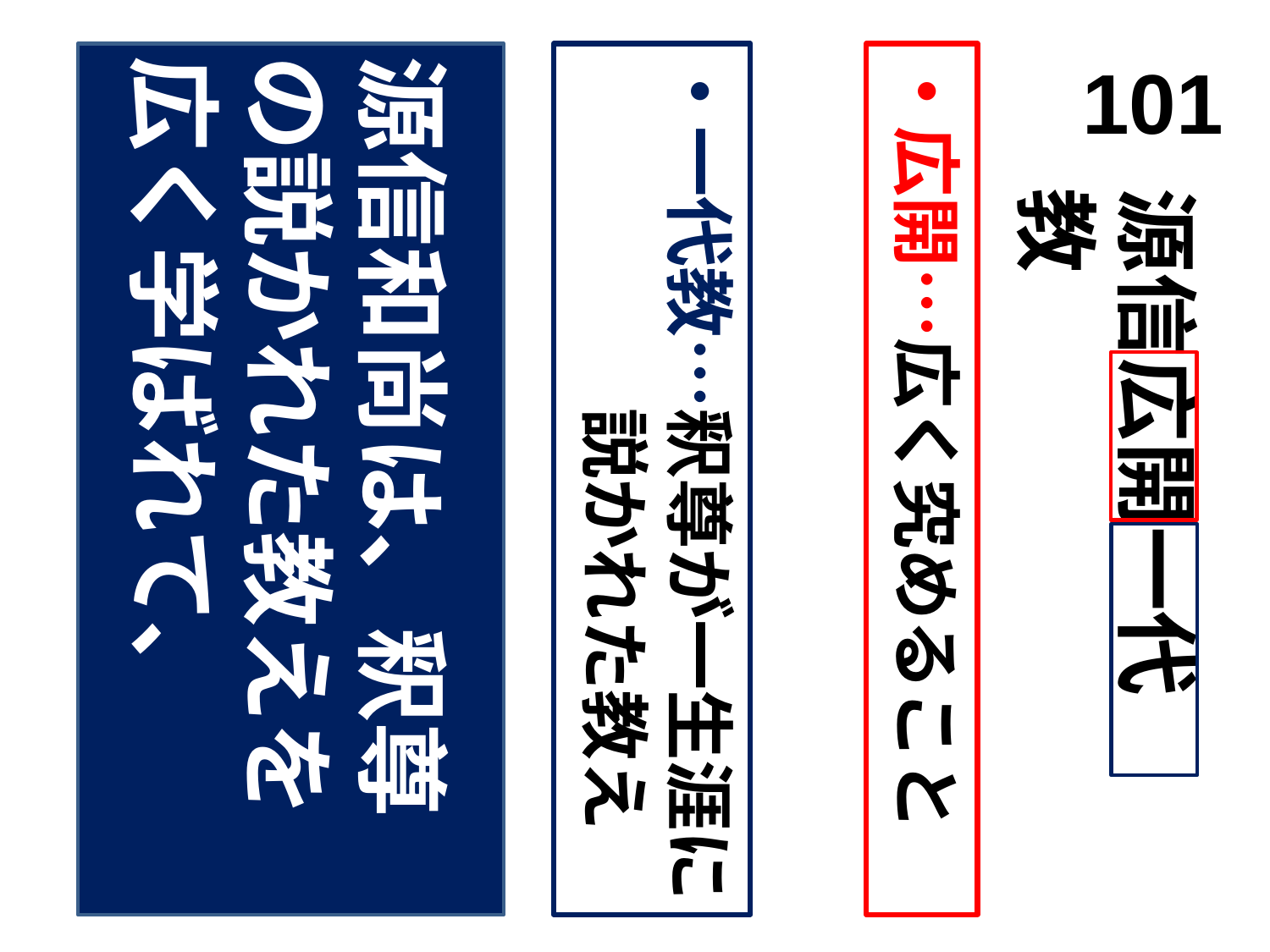

源信和尚は、釈尊の説かれた教えを広く学ばれて、
・一代教…釈尊が一生涯に
　　　　　説かれた教え
・広開…広く究めること
101
源信広開一代教